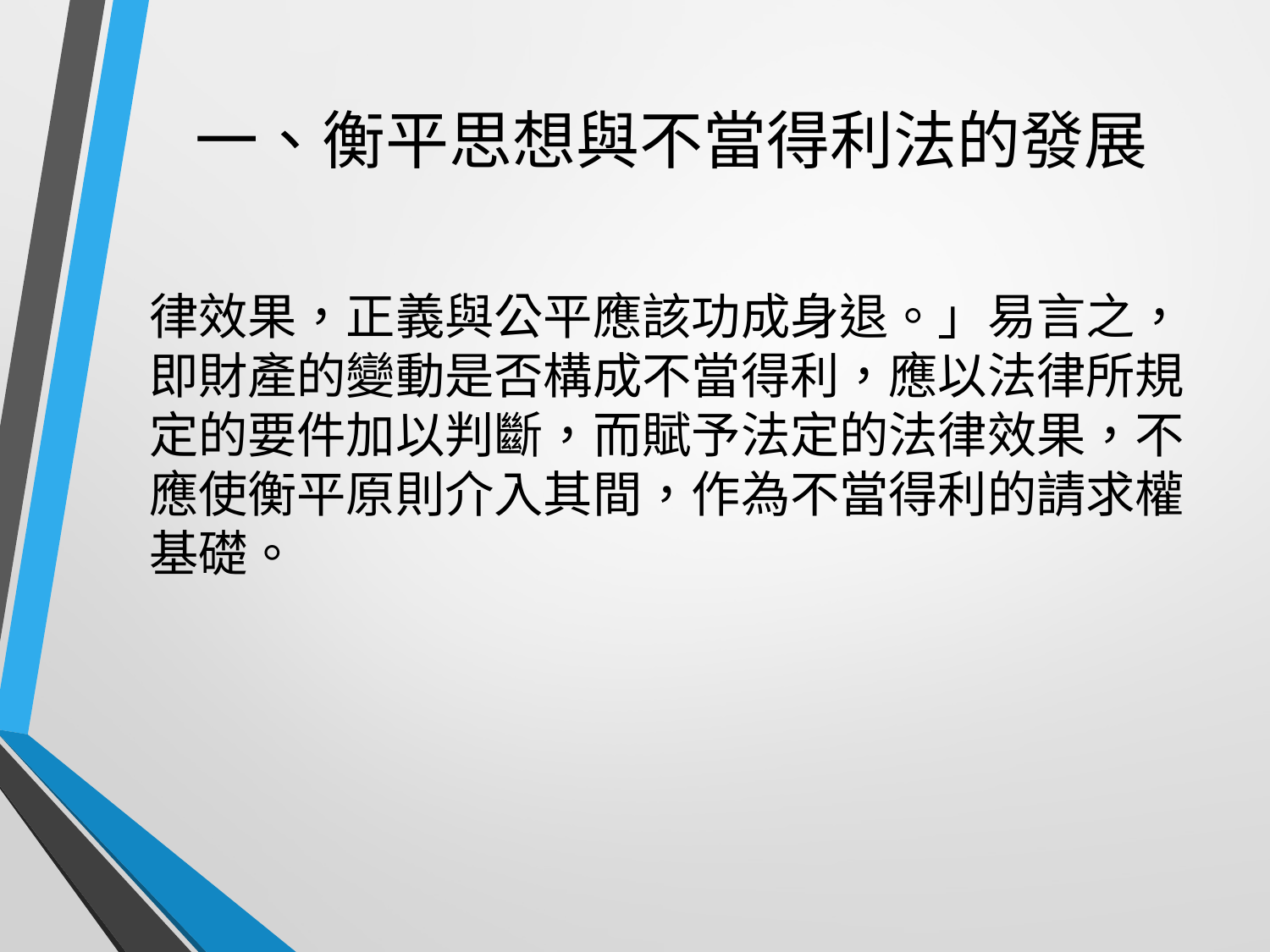

# 一、衡平思想與不當得利法的發展
律效果，正義與公平應該功成身退。」易言之，即財產的變動是否構成不當得利，應以法律所規定的要件加以判斷，而賦予法定的法律效果，不應使衡平原則介入其間，作為不當得利的請求權基礎。